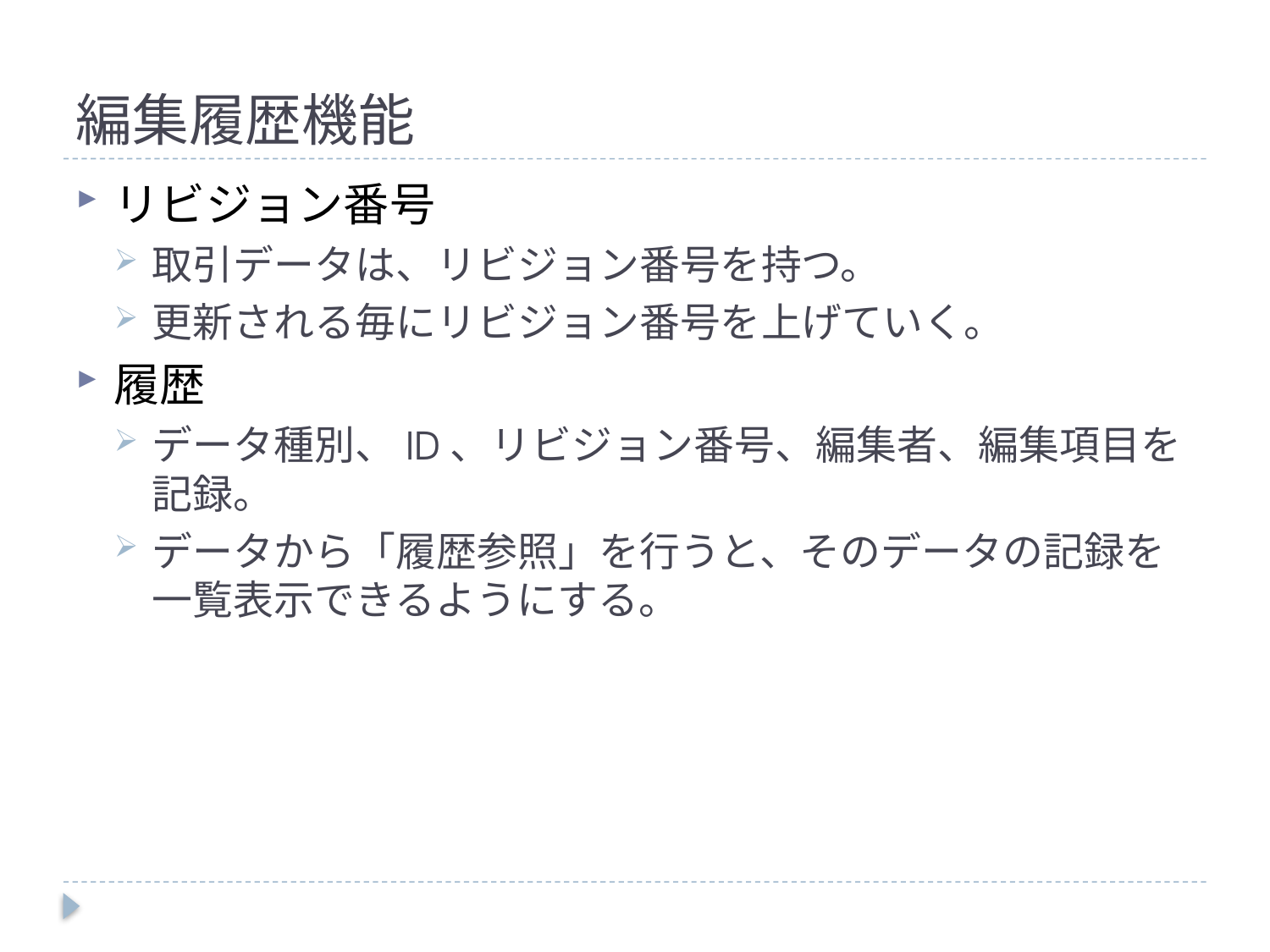

# 編集履歴機能
リビジョン番号
取引データは、リビジョン番号を持つ。
更新される毎にリビジョン番号を上げていく。
履歴
データ種別、ID、リビジョン番号、編集者、編集項目を記録。
データから「履歴参照」を行うと、そのデータの記録を一覧表示できるようにする。